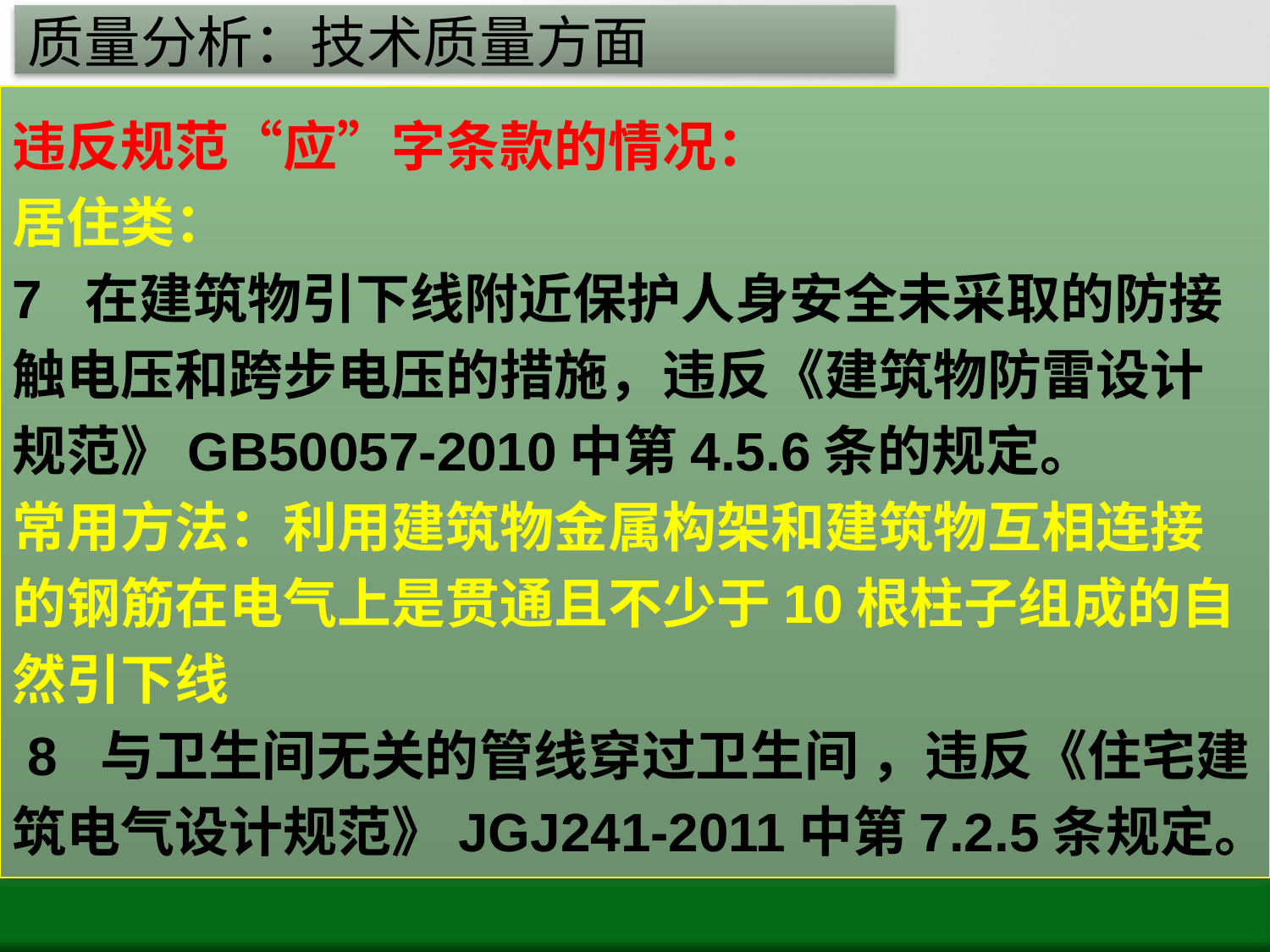

# 质量分析：技术质量方面
违反规范“应”字条款的情况：
居住类：
7  在建筑物引下线附近保护人身安全未采取的防接触电压和跨步电压的措施，违反《建筑物防雷设计规范》GB50057-2010中第4.5.6条的规定。
常用方法：利用建筑物金属构架和建筑物互相连接的钢筋在电气上是贯通且不少于10根柱子组成的自然引下线
 8  与卫生间无关的管线穿过卫生间 ，违反《住宅建筑电气设计规范》JGJ241-2011中第7.2.5条规定。